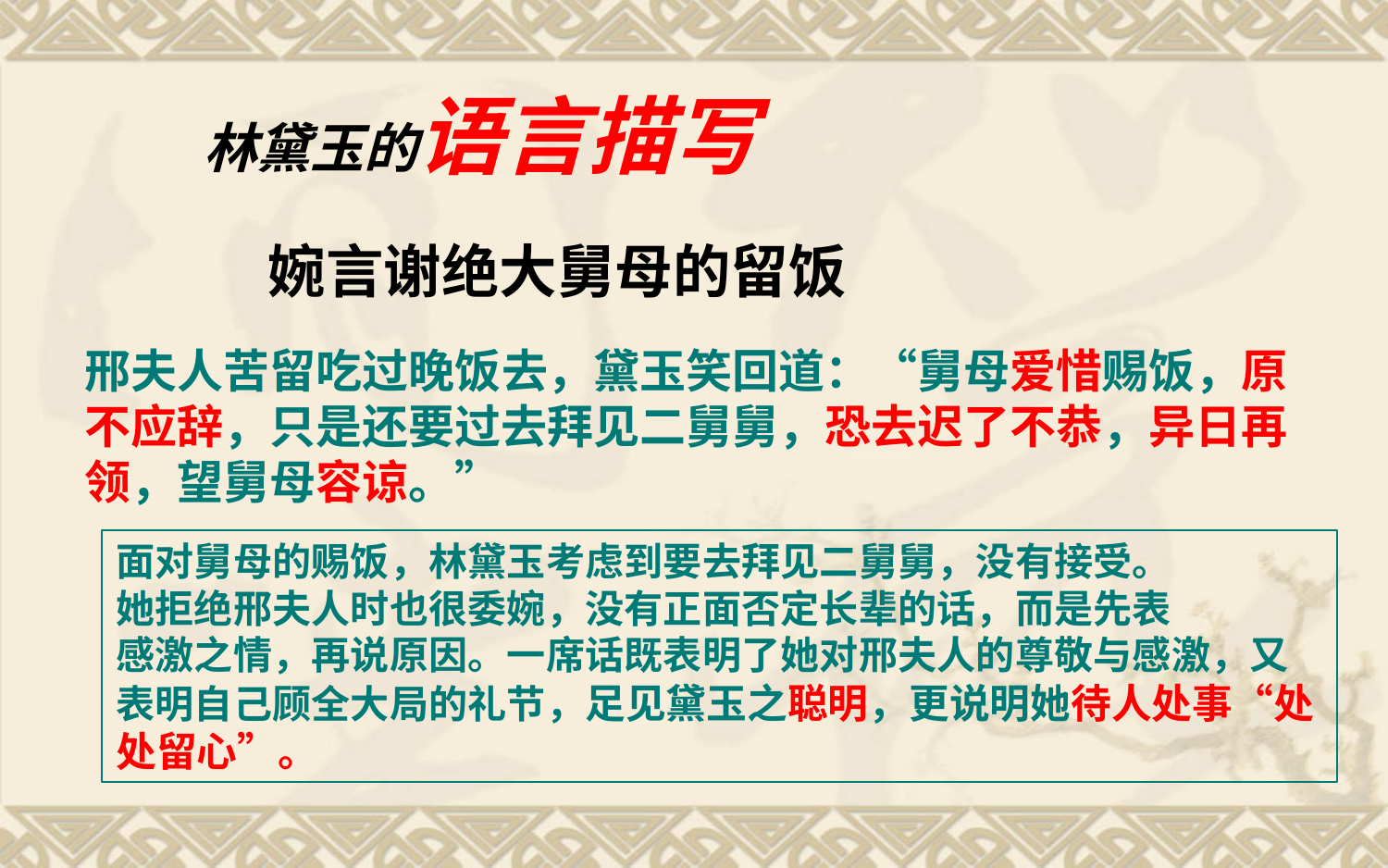

林黛玉的语言描写
婉言谢绝大舅母的留饭
邢夫人苦留吃过晚饭去，黛玉笑回道：“舅母爱惜赐饭，原不应辞，只是还要过去拜见二舅舅，恐去迟了不恭，异日再领，望舅母容谅。”
面对舅母的赐饭，林黛玉考虑到要去拜见二舅舅，没有接受。
她拒绝邢夫人时也很委婉，没有正面否定长辈的话，而是先表
感激之情，再说原因。一席话既表明了她对邢夫人的尊敬与感激，又表明自己顾全大局的礼节，足见黛玉之聪明，更说明她待人处事“处处留心”。